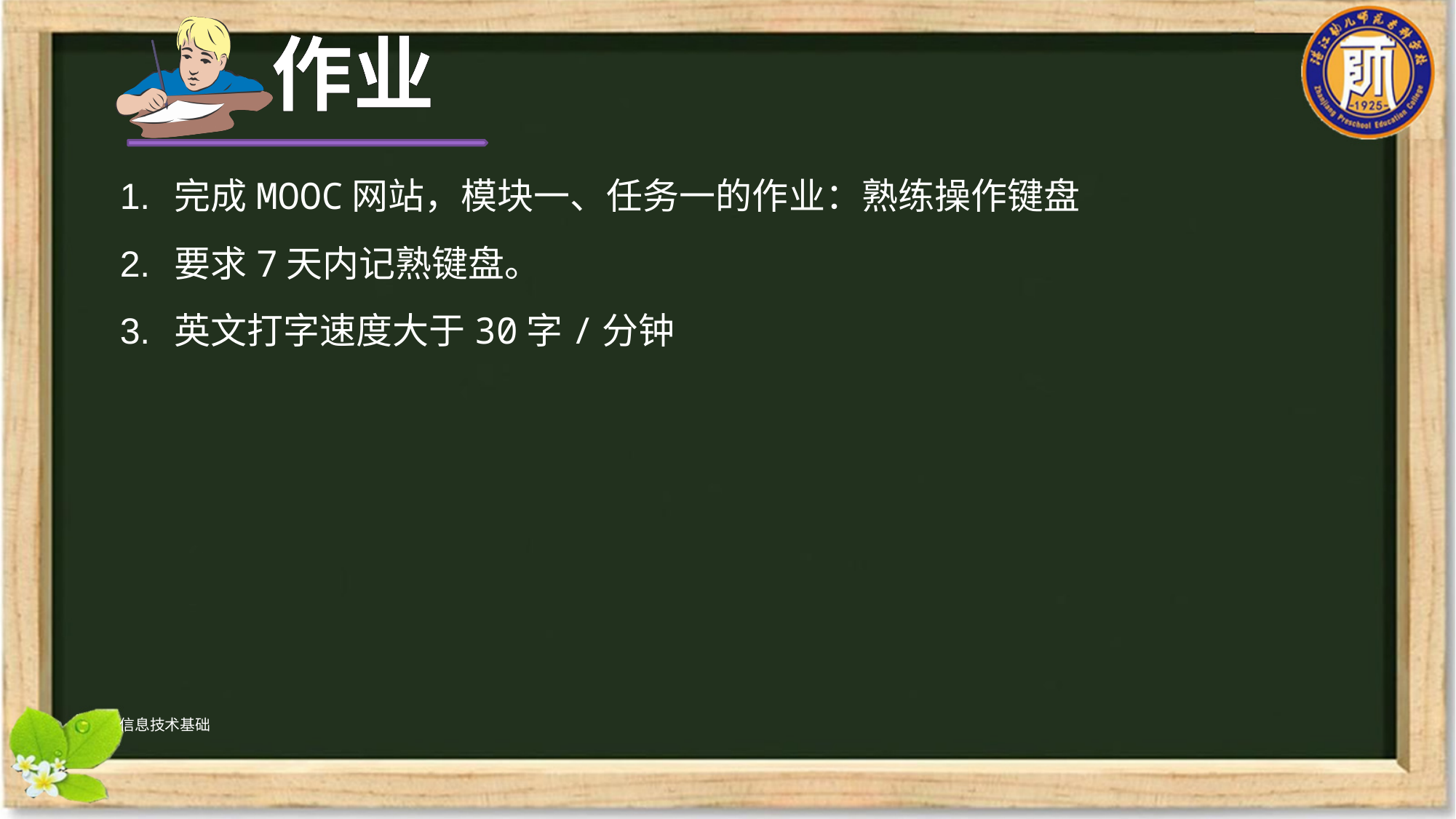

完成MOOC网站，模块一、任务一的作业：熟练操作键盘
要求7天内记熟键盘。
英文打字速度大于30字/分钟
信息技术基础